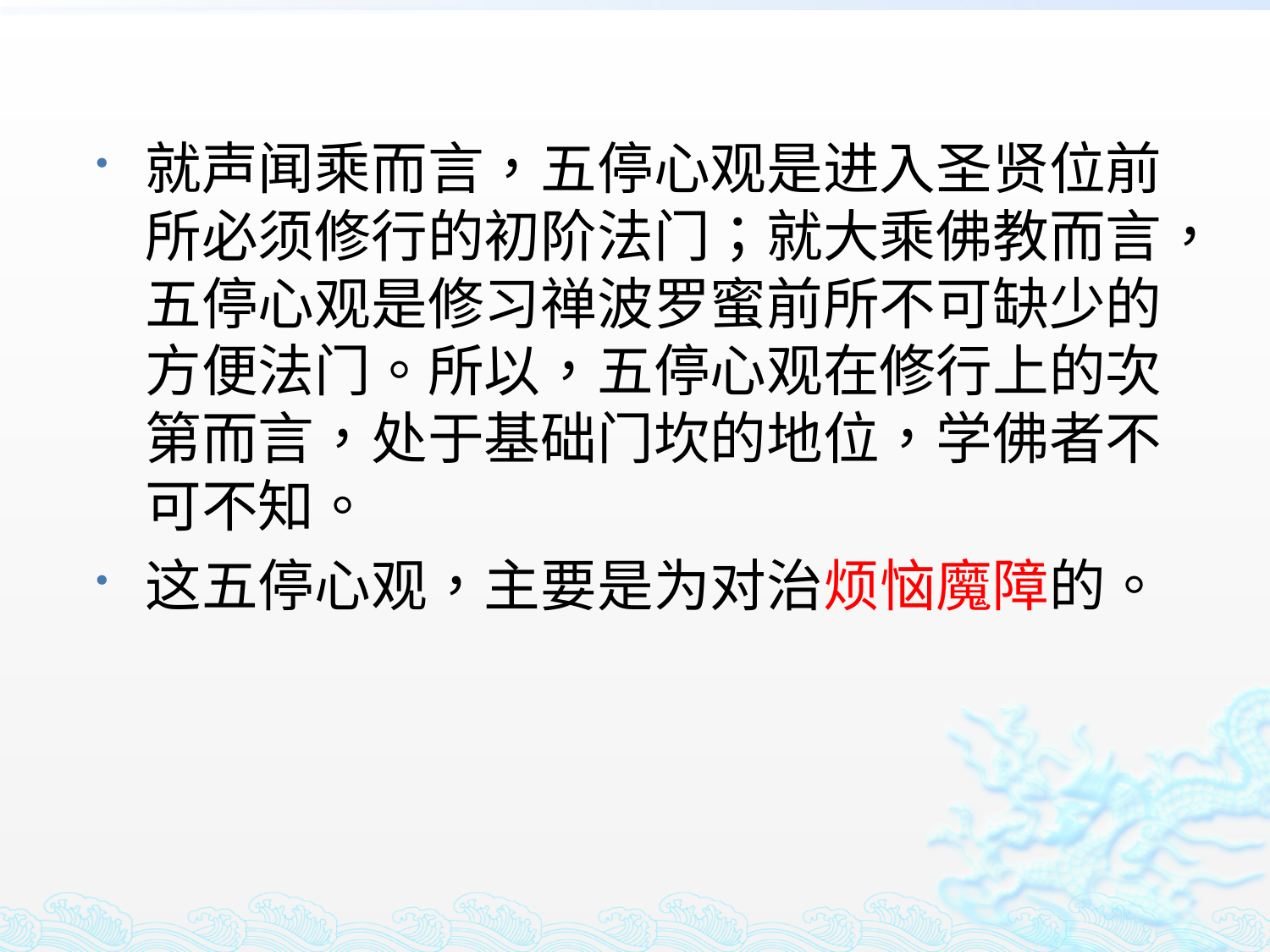

就声闻乘而言，五停心观是进入圣贤位前所必须修行的初阶法门；就大乘佛教而言，五停心观是修习禅波罗蜜前所不可缺少的方便法门。所以，五停心观在修行上的次第而言，处于基础门坎的地位，学佛者不可不知。
这五停心观，主要是为对治烦恼魔障的。